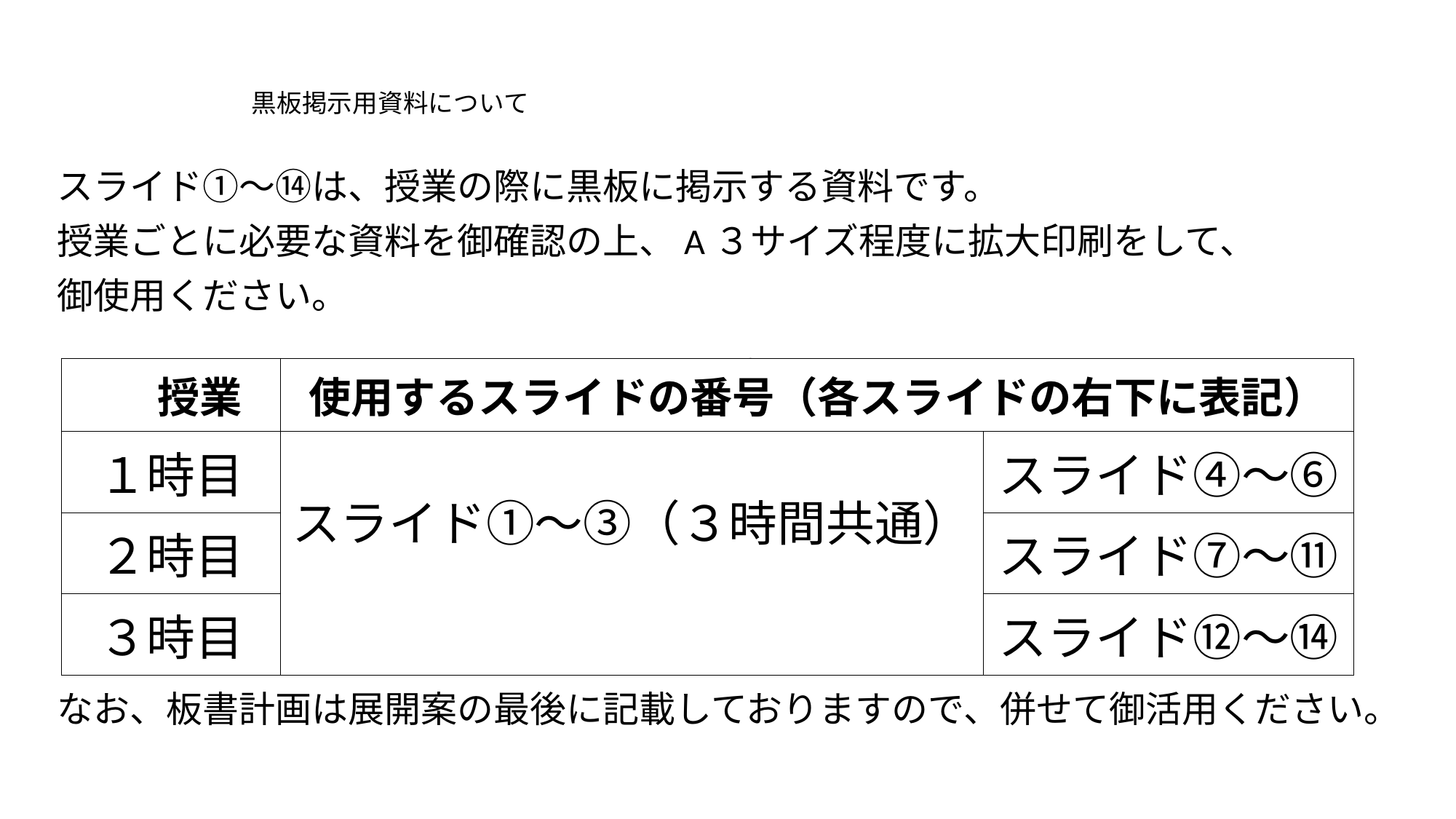

# 黒板掲示用資料について
スライド①～⑭は、授業の際に黒板に掲示する資料です。
授業ごとに必要な資料を御確認の上、A３サイズ程度に拡大印刷をして、
御使用ください。
。

なお、板書計画は展開案の最後に記載しておりますので、併せて御活用ください。

| 授業 | 使用するスライドの番号（各スライドの右下に表記） |  |
| --- | --- | --- |
| １時目 | スライド①～③（３時間共通） | スライド④～⑥ |
| ２時目 |  | スライド⑦～⑪ |
| ３時目 |  | スライド⑫～⑭ |